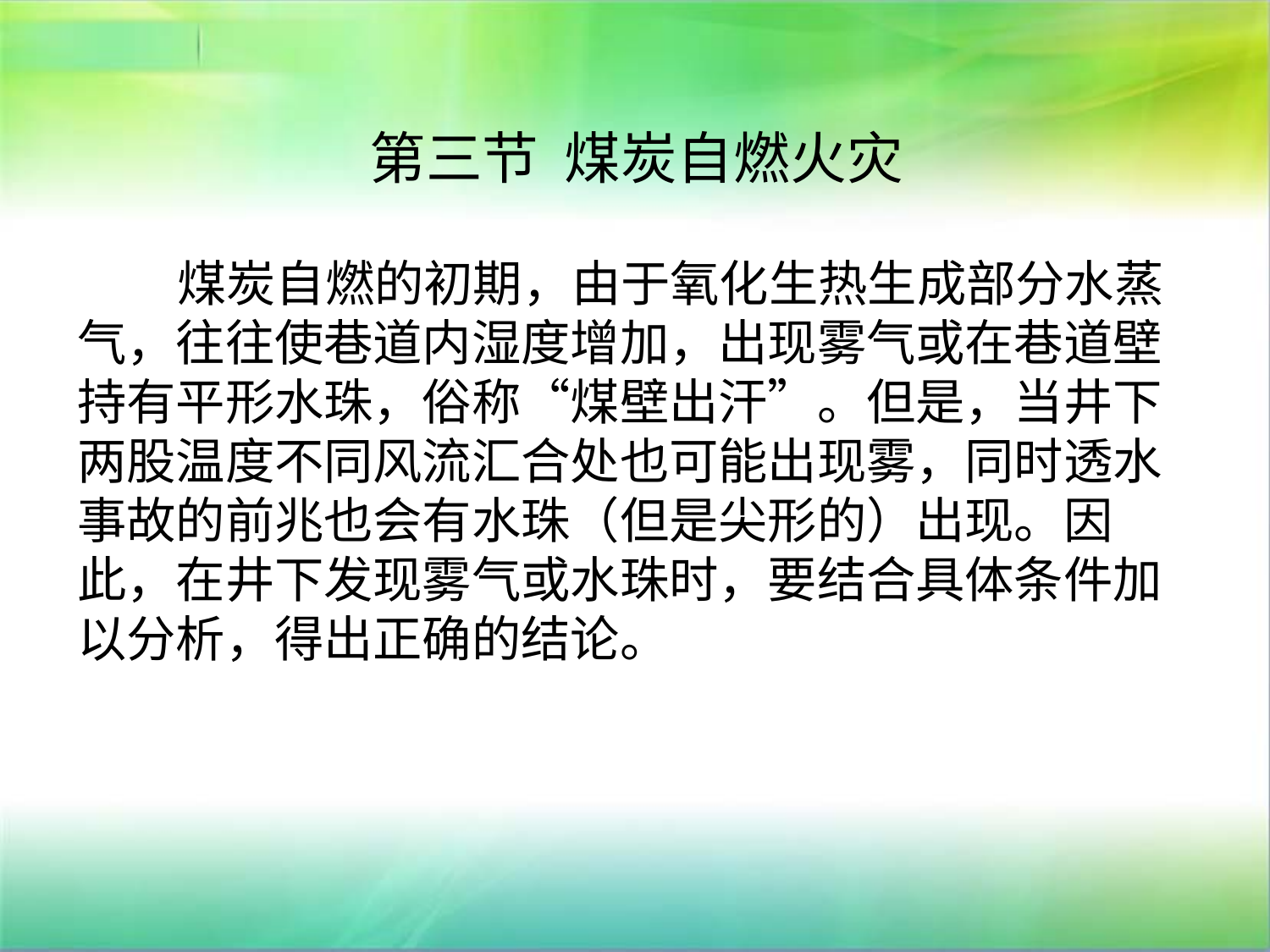

# 第三节  煤炭自燃火灾
        煤炭自燃的初期，由于氧化生热生成部分水蒸气，往往使巷道内湿度增加，出现雾气或在巷道壁持有平形水珠，俗称“煤壁出汗”。但是，当井下两股温度不同风流汇合处也可能出现雾，同时透水事故的前兆也会有水珠（但是尖形的）出现。因此，在井下发现雾气或水珠时，要结合具体条件加以分析，得出正确的结论。